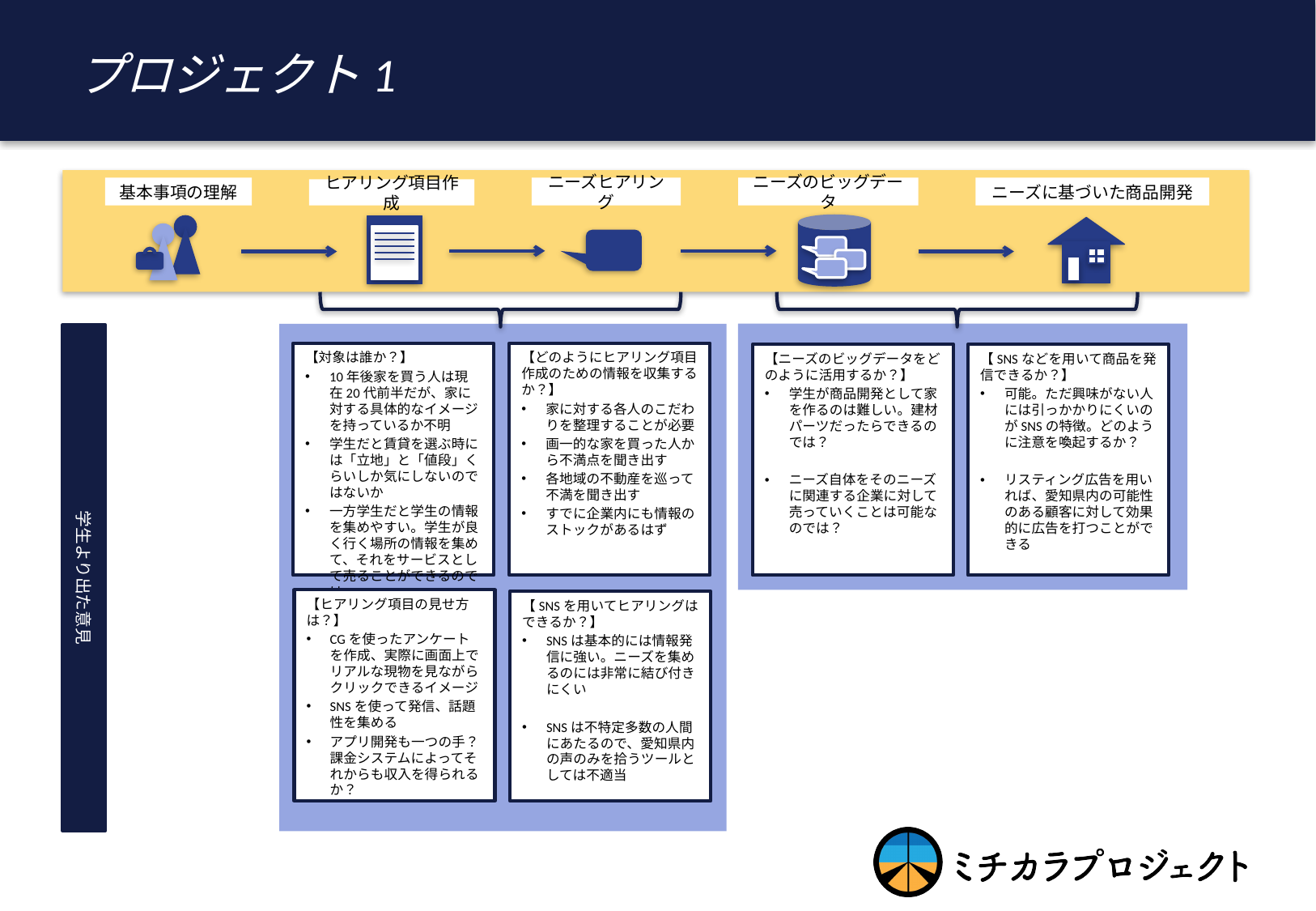

# プロジェクト1

基本事項の理解
ニーズヒアリング
ニーズのビッグデータ
ニーズに基づいた商品開発
ヒアリング項目作成

学生より出た意見
【対象は誰か？】
10年後家を買う人は現在20代前半だが、家に対する具体的なイメージを持っているか不明
学生だと賃貸を選ぶ時には「立地」と「値段」くらいしか気にしないのではないか
一方学生だと学生の情報を集めやすい。学生が良く行く場所の情報を集めて、それをサービスとして売ることができるのでは
【どのようにヒアリング項目作成のための情報を収集するか？】
家に対する各人のこだわりを整理することが必要
画一的な家を買った人から不満点を聞き出す
各地域の不動産を巡って不満を聞き出す
すでに企業内にも情報のストックがあるはず

【ニーズのビッグデータをどのように活用するか？】
学生が商品開発として家を作るのは難しい。建材パーツだったらできるのでは？

ニーズ自体をそのニーズに関連する企業に対して売っていくことは可能なのでは？
【SNSなどを用いて商品を発信できるか？】
可能。ただ興味がない人には引っかかりにくいのがSNSの特徴。どのように注意を喚起するか？

リスティング広告を用いれば、愛知県内の可能性のある顧客に対して効果的に広告を打つことができる
【ヒアリング項目の見せ方は？】
CGを使ったアンケートを作成、実際に画面上でリアルな現物を見ながらクリックできるイメージ
SNSを使って発信、話題性を集める
アプリ開発も一つの手？課金システムによってそれからも収入を得られるか？

【SNSを用いてヒアリングはできるか？】
SNSは基本的には情報発信に強い。ニーズを集めるのには非常に結び付きにくい

SNSは不特定多数の人間にあたるので、愛知県内の声のみを拾うツールとしては不適当